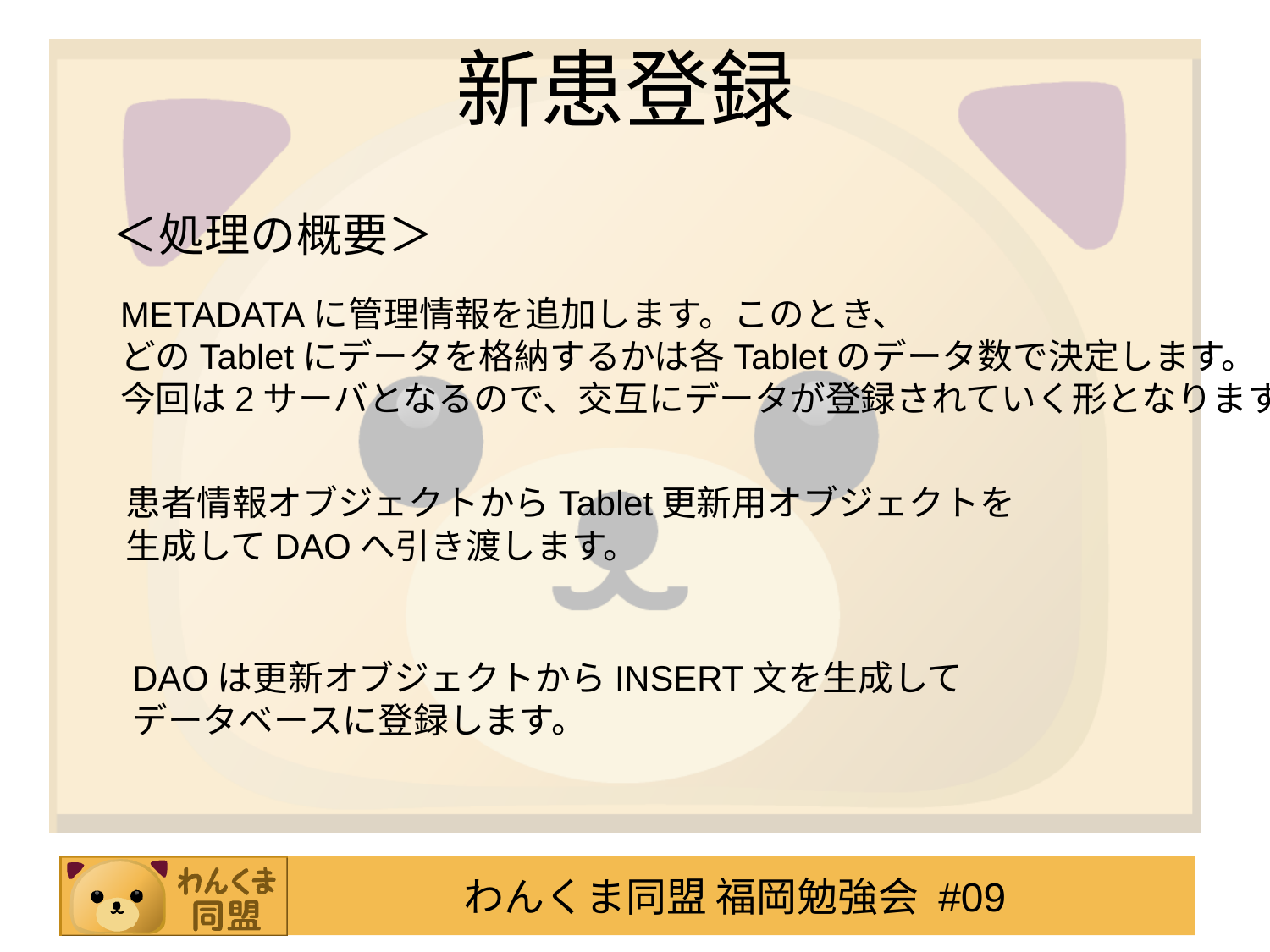

# 新患登録
＜処理の概要＞
METADATAに管理情報を追加します。このとき、
どのTabletにデータを格納するかは各Tabletのデータ数で決定します。
今回は2サーバとなるので、交互にデータが登録されていく形となります。
患者情報オブジェクトからTablet更新用オブジェクトを
生成してDAOへ引き渡します。
DAOは更新オブジェクトからINSERT文を生成して
データベースに登録します。